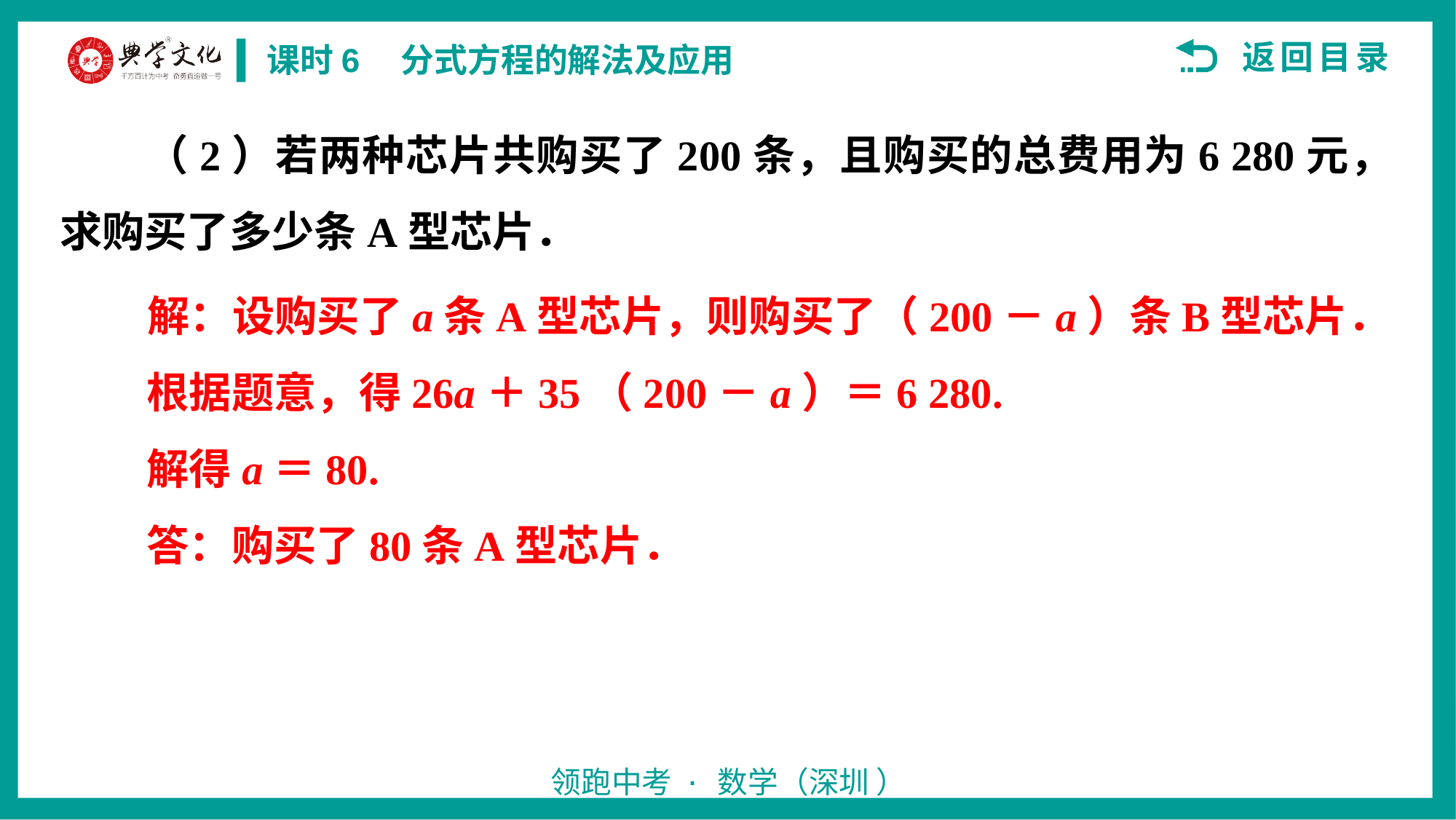

（2）若两种芯片共购买了200条，且购买的总费用为6 280元，求购买了多少条A型芯片．
解：设购买了a条A型芯片，则购买了（200－a）条B型芯片．
根据题意，得26a＋35（200－a）＝6 280.
解得a＝80.
答：购买了80条A型芯片．